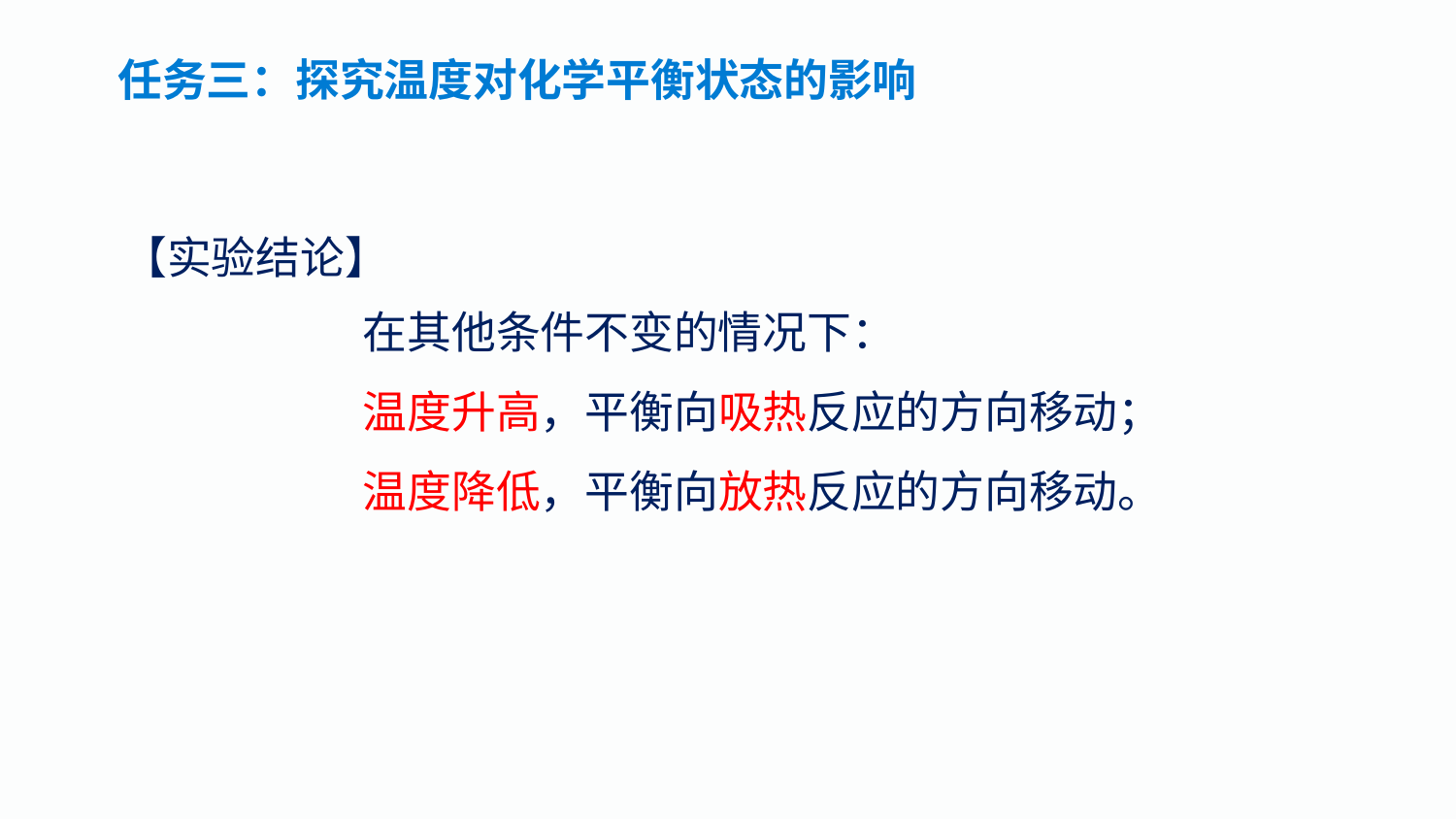

任务三：探究温度对化学平衡状态的影响
【实验结论】
在其他条件不变的情况下：
温度升高，平衡向吸热反应的方向移动；
温度降低，平衡向放热反应的方向移动。